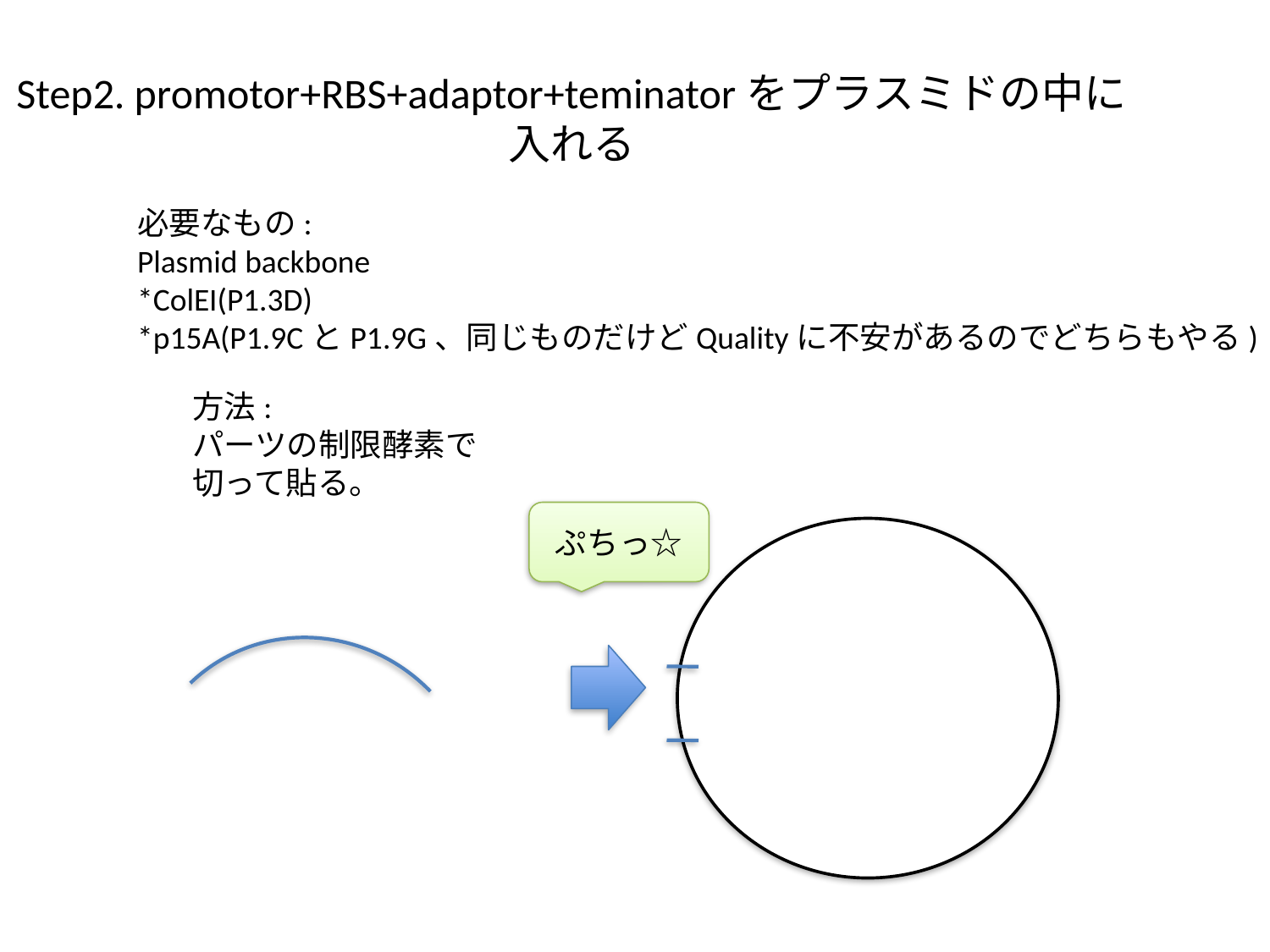

Step2. promotor+RBS+adaptor+teminatorをプラスミドの中に入れる
必要なもの:
Plasmid backbone
*ColEI(P1.3D)
*p15A(P1.9CとP1.9G、同じものだけどQualityに不安があるのでどちらもやる)
方法:
パーツの制限酵素で切って貼る。
ぷちっ☆